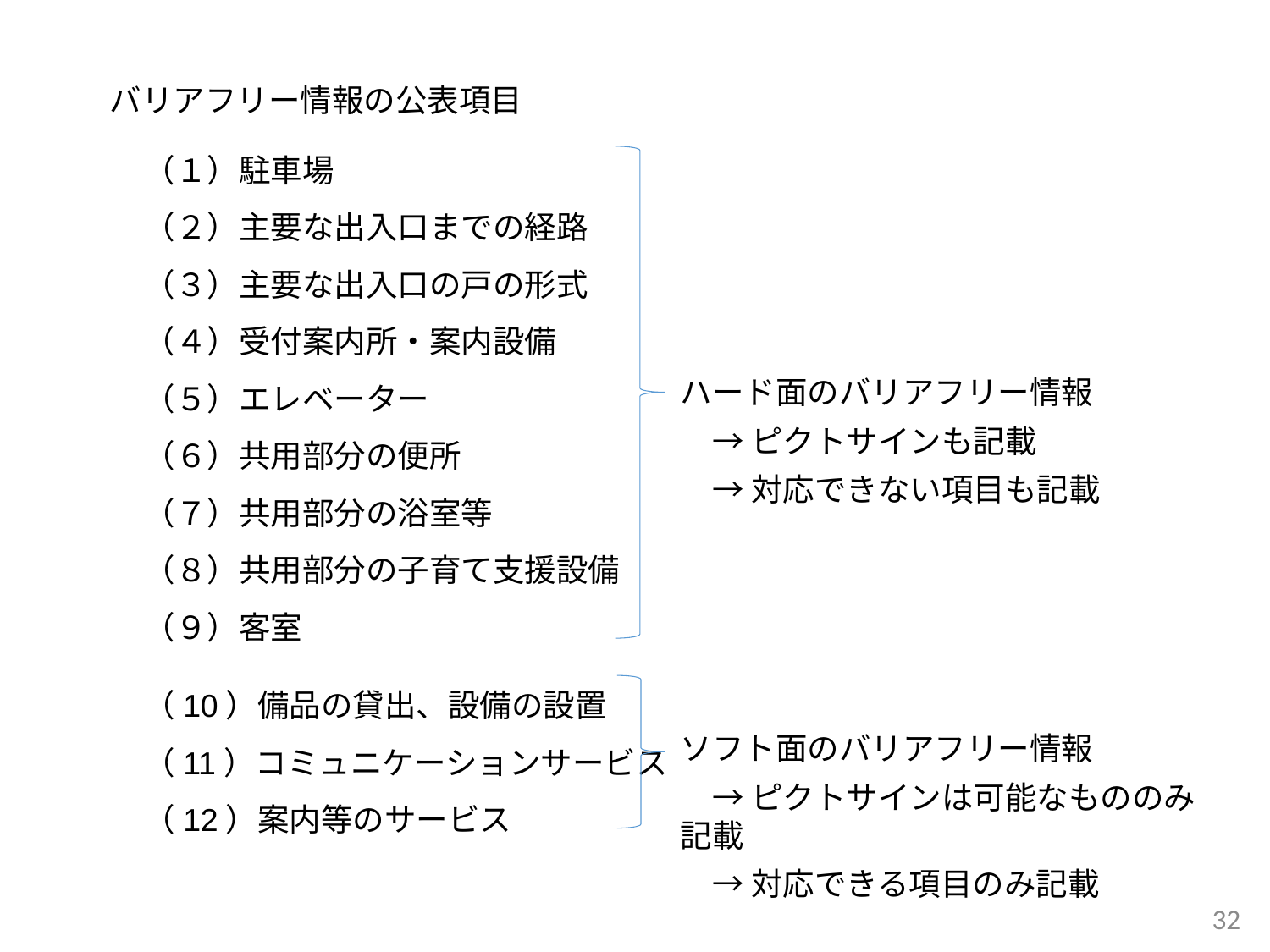

バリアフリー情報の公表項目
（１）駐車場
（２）主要な出入口までの経路
（３）主要な出入口の戸の形式
（４）受付案内所・案内設備
（５）エレベーター
（６）共用部分の便所
（７）共用部分の浴室等
（８）共用部分の子育て支援設備
（９）客室
（10）備品の貸出、設備の設置
（11）コミュニケーションサービス
（12）案内等のサービス

ハード面のバリアフリー情報
　→ ピクトサインも記載
　→ 対応できない項目も記載

ソフト面のバリアフリー情報
　→ ピクトサインは可能なもののみ記載
　→ 対応できる項目のみ記載
32